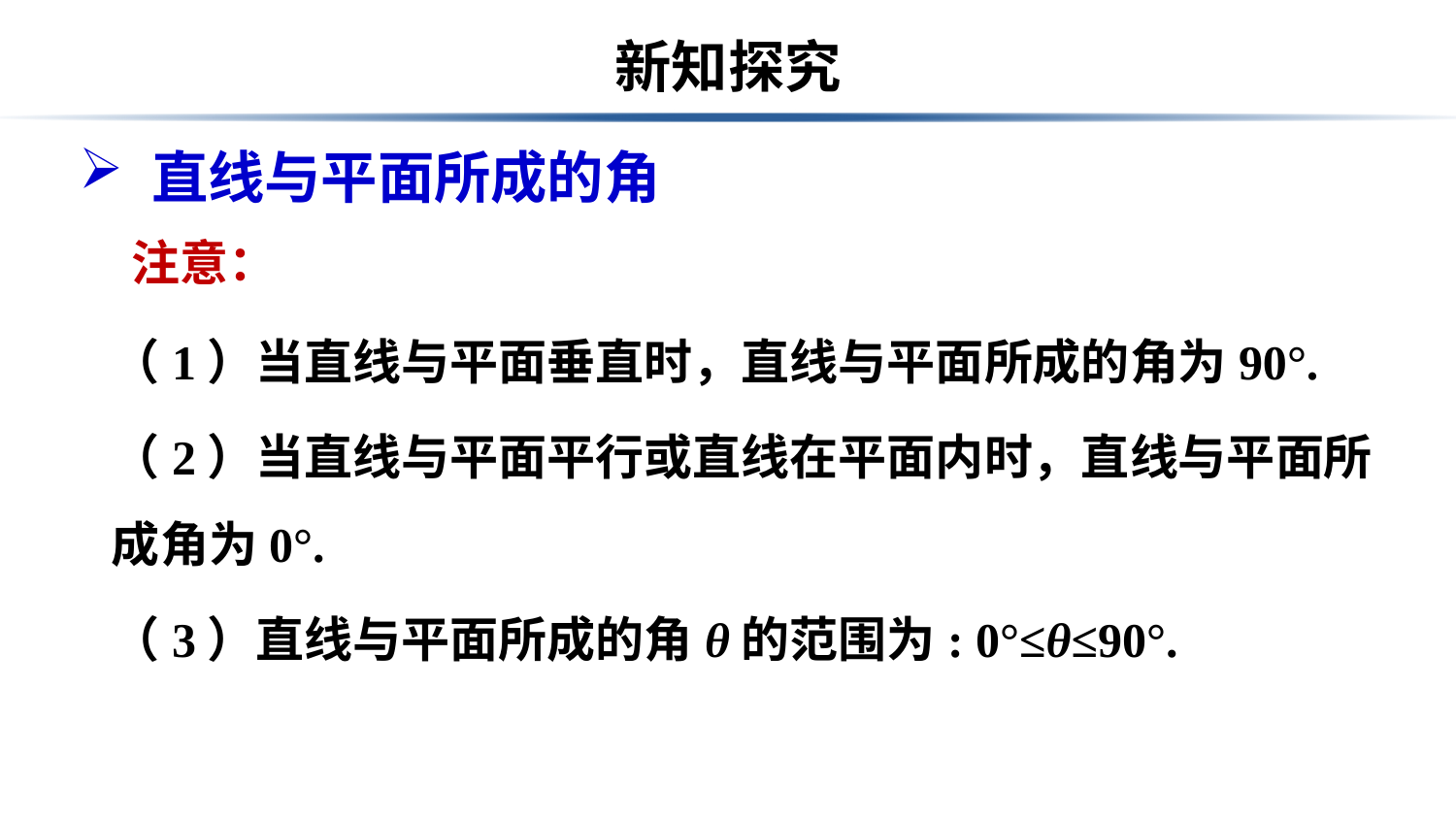

# 新知探究
直线与平面所成的角
注意：
（1）当直线与平面垂直时，直线与平面所成的角为90°.
（2）当直线与平面平行或直线在平面内时，直线与平面所成角为0°.
（3）直线与平面所成的角θ的范围为: 0°≤θ≤90°.